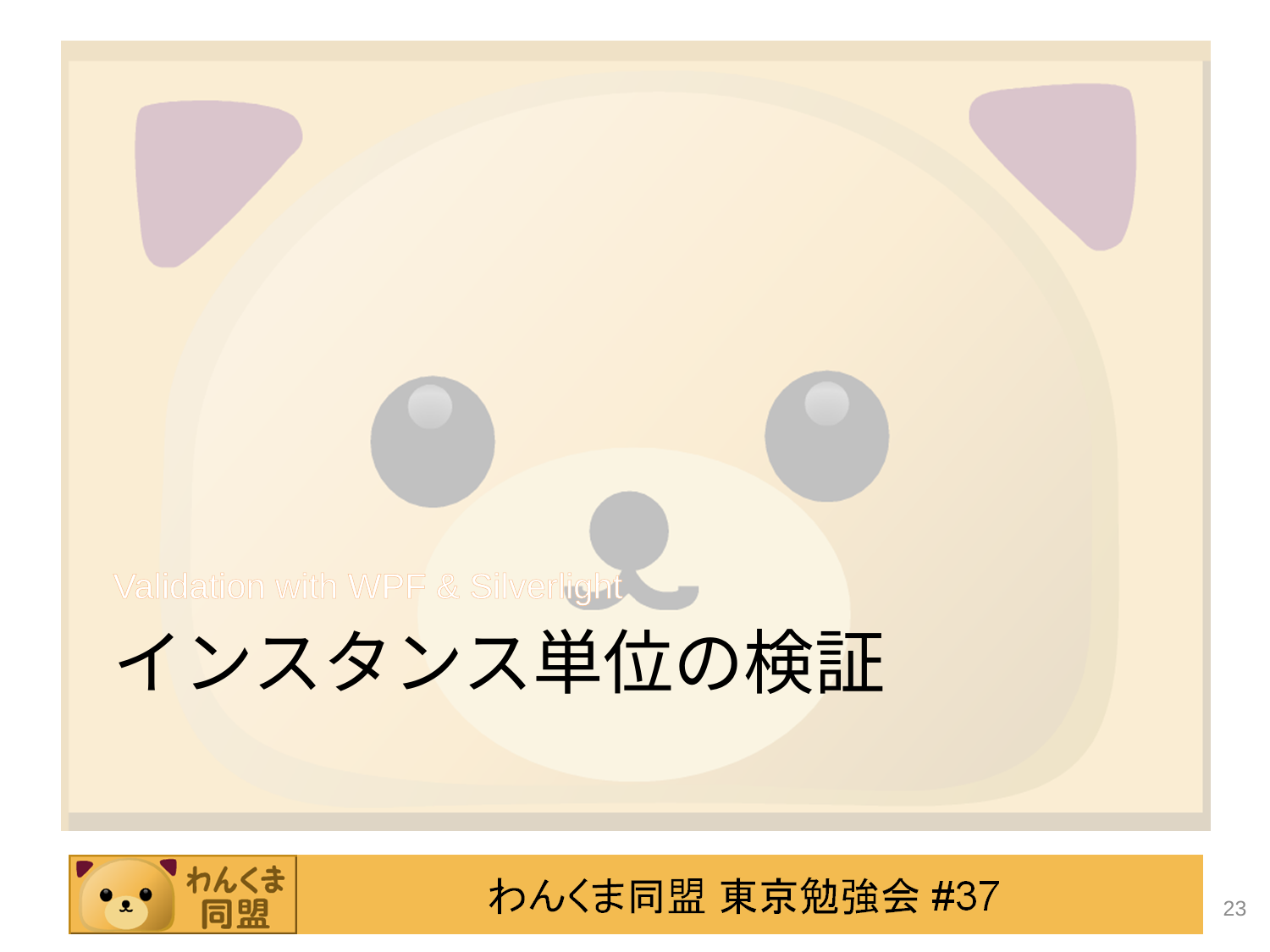

Validation with WPF & Silverlight
# インスタンス単位の検証
23